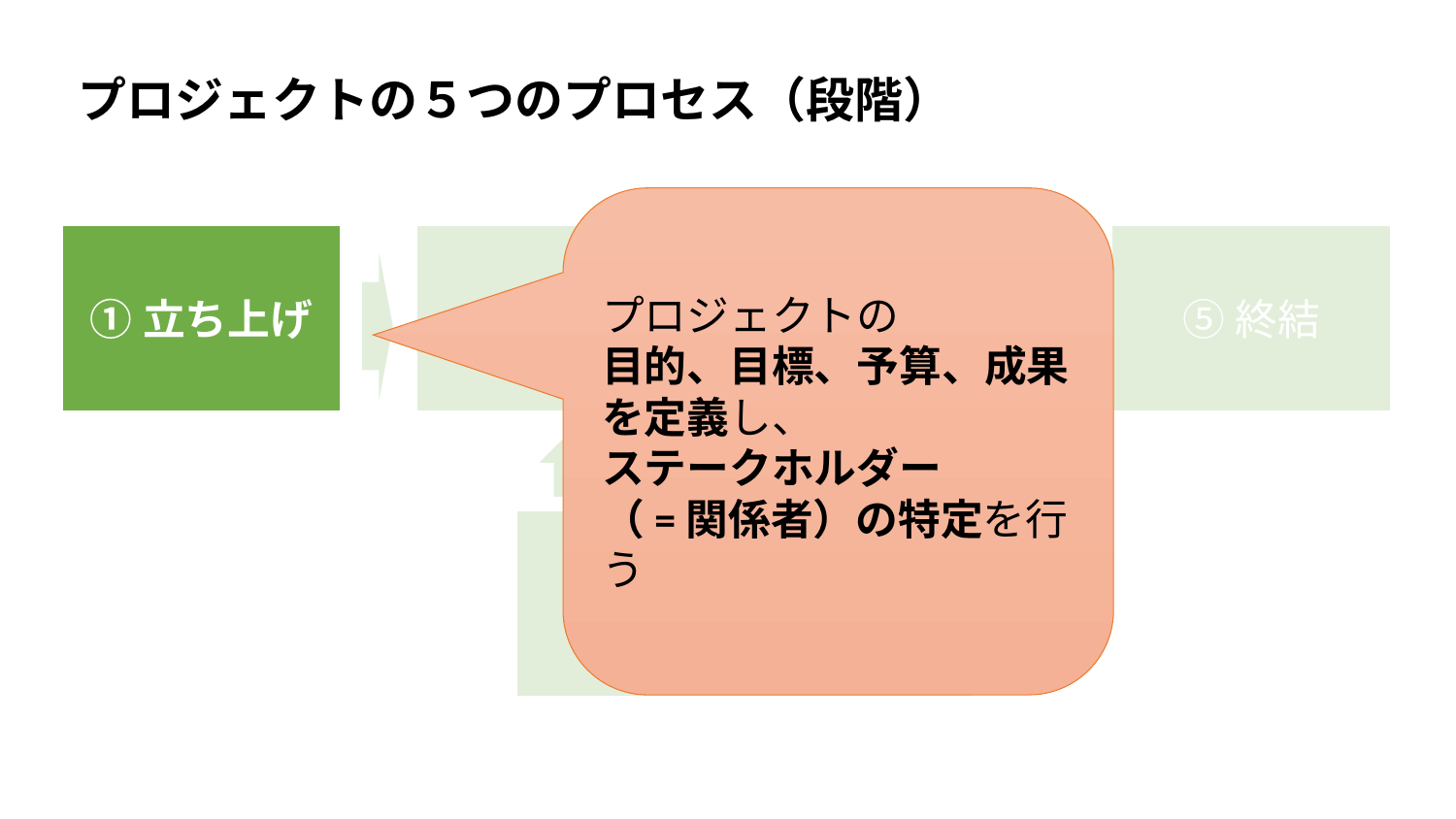

プロジェクトの５つのプロセス（段階）

プロジェクトの
目的、目標、予算、成果を定義し、
ステークホルダー
（=関係者）の特定を行う
①立ち上げ
②計画
③実行

⑤終結

④監視・
コントロール